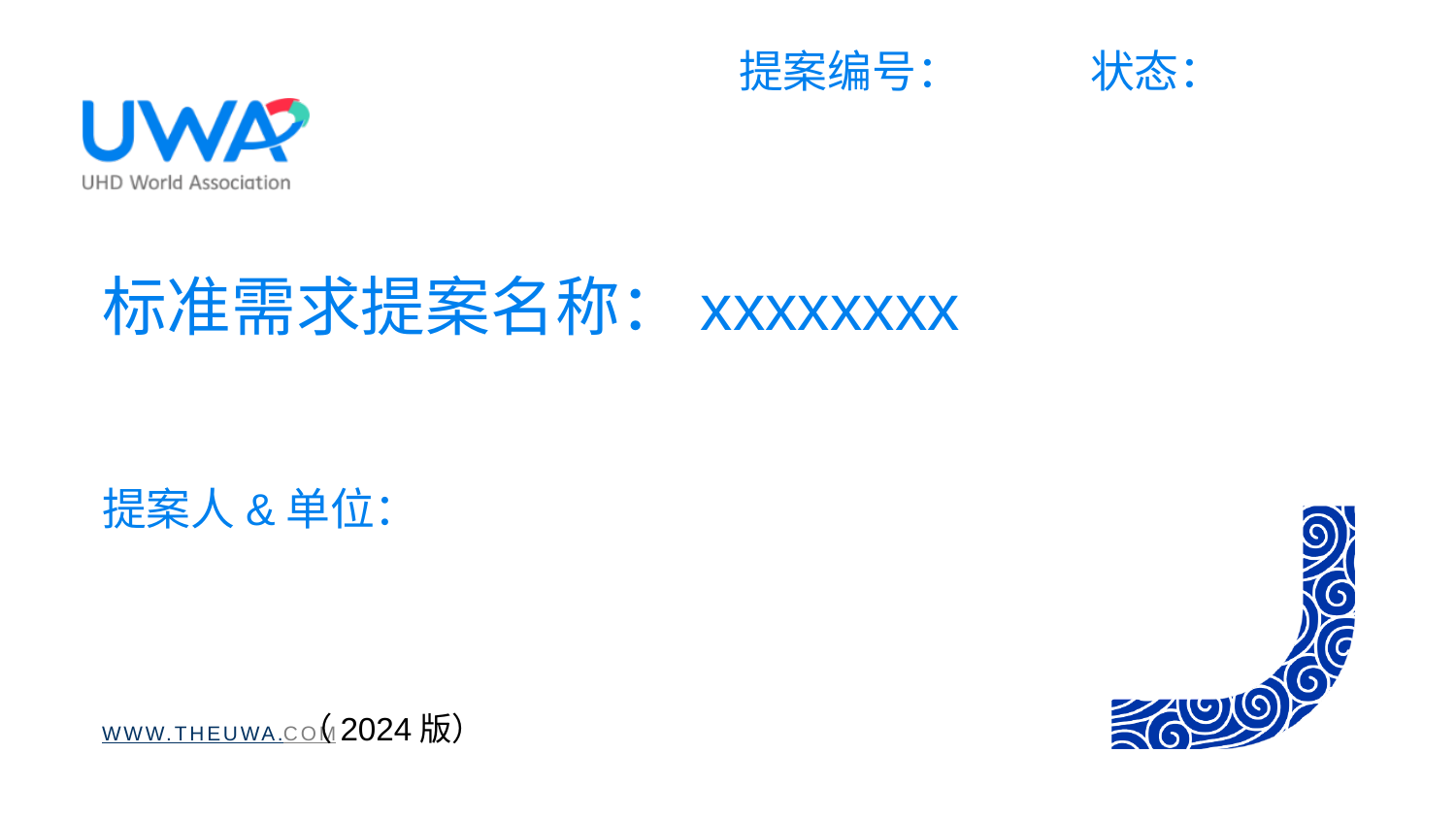

提案编号：             状态：
# 标准需求提案名称：xxxxxxxx
提案人&单位：
（2024版）
www.theUWA.COM